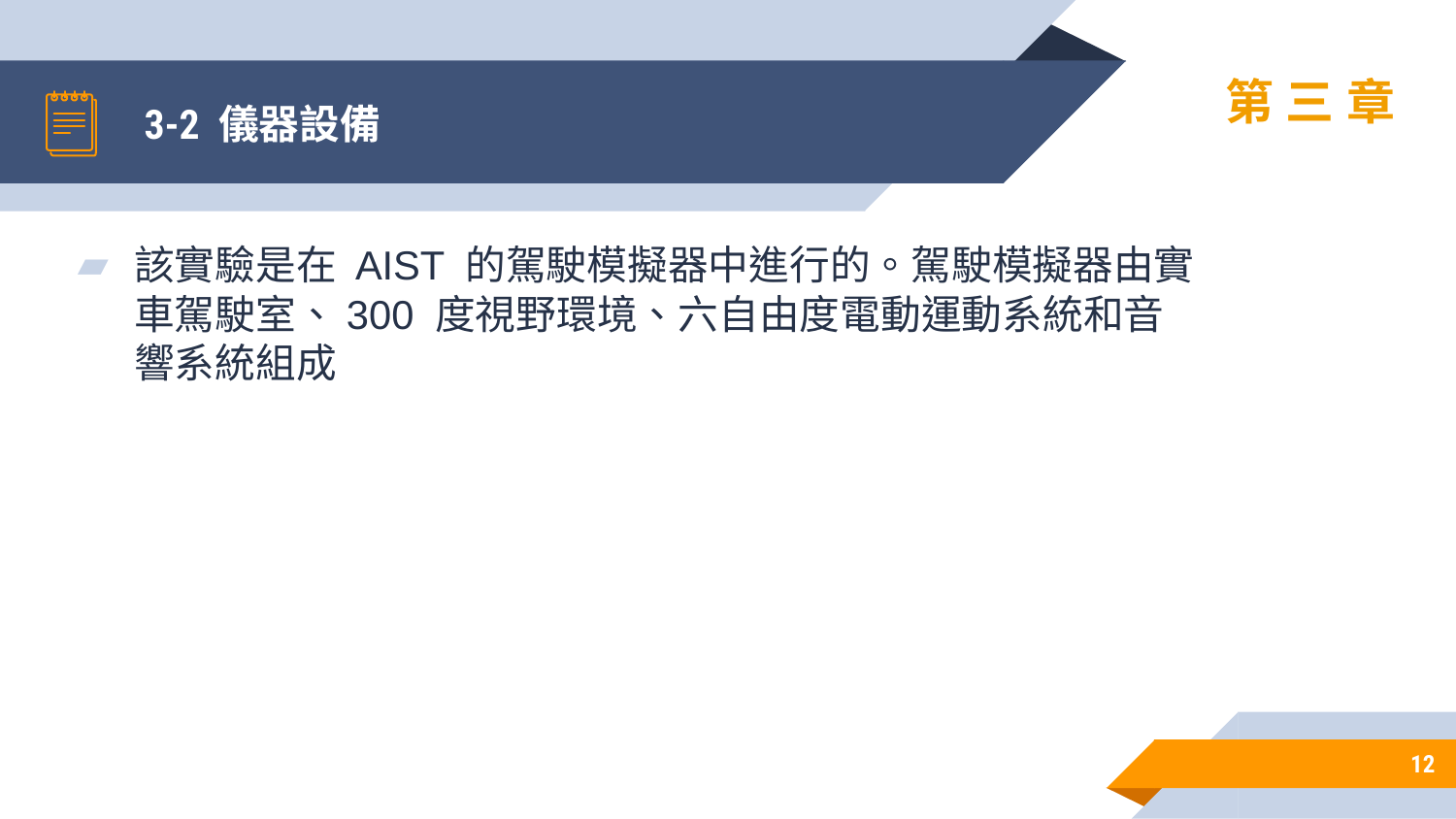

# 3-2 儀器設備
第三章

該實驗是在 AIST 的駕駛模擬器中進行的。駕駛模擬器由實車駕駛室、300 度視野環境、六自由度電動運動系統和音響系統組成
12